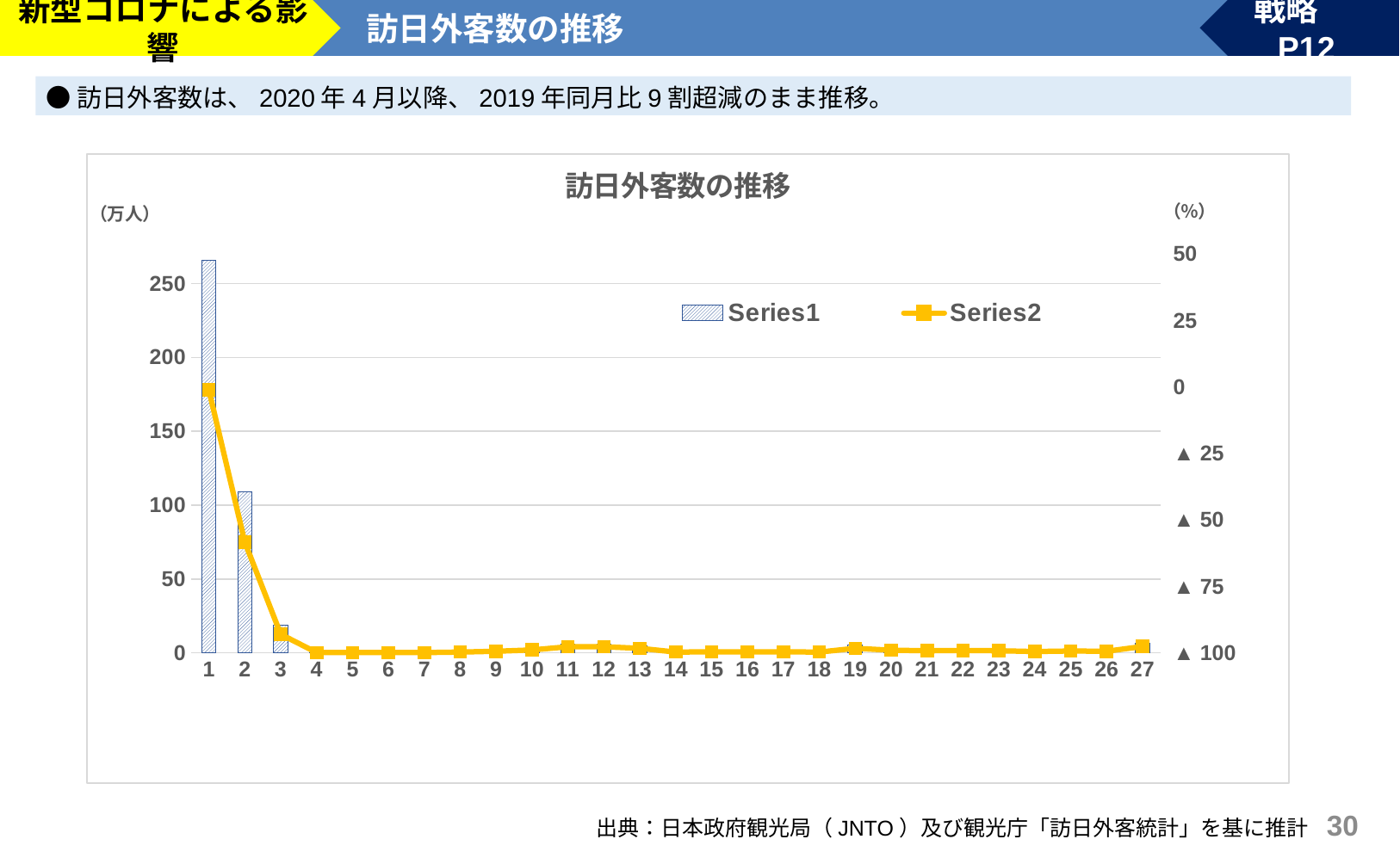

新型コロナによる影響
訪日外客数の推移
戦略　P12
●訪日外客数は、2020年4月以降、2019年同月比9割超減のまま推移。

### Chart: 訪日外客数の推移

| Category |  |  |
|---|---|---|
30
出典：日本政府観光局（JNTO）及び観光庁「訪日外客統計」を基に推計